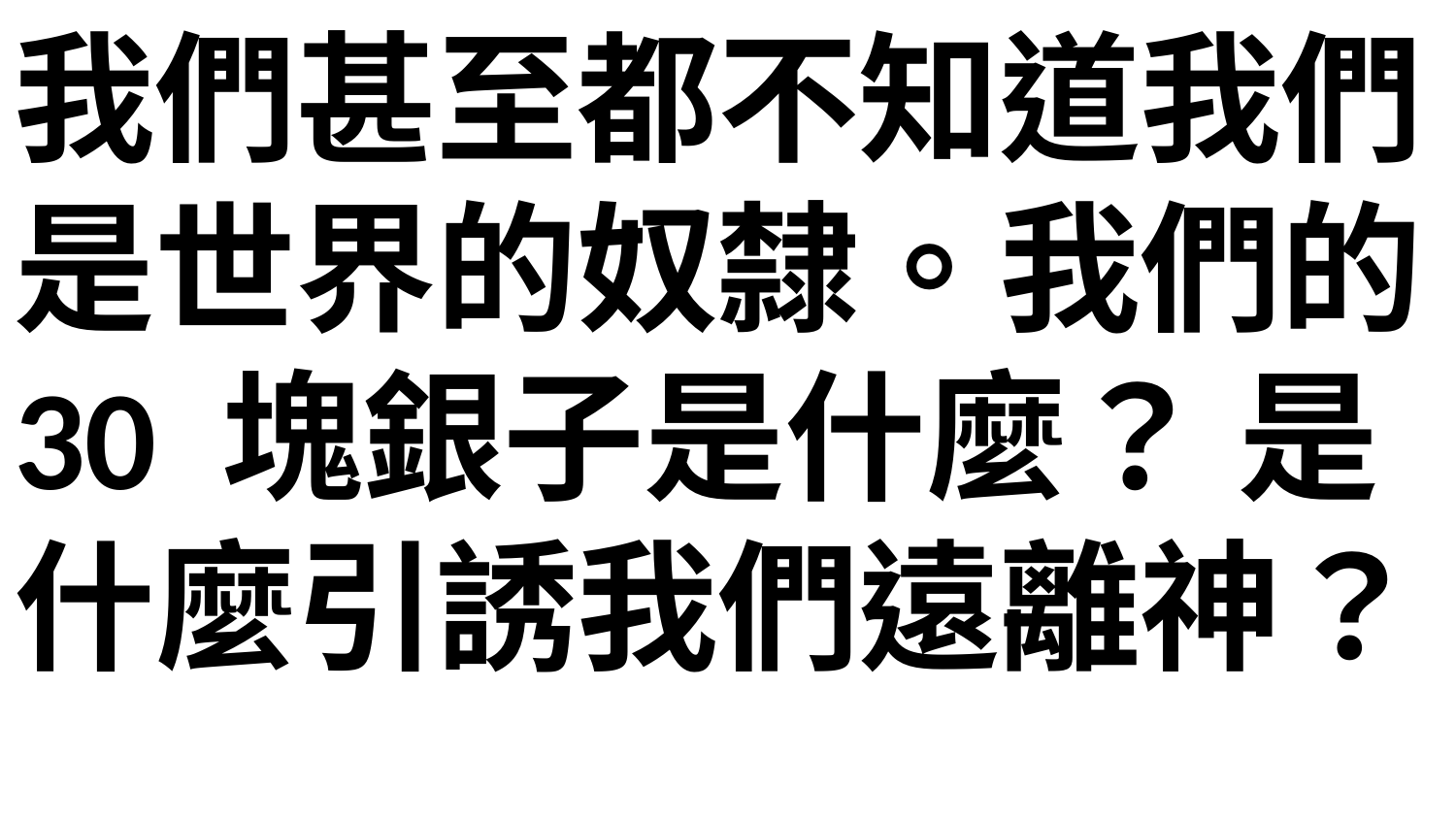

我們甚至都不知道我們是世界的奴隸。我們的 30 塊銀子是什麼？ 是什麼引誘我們遠離神？